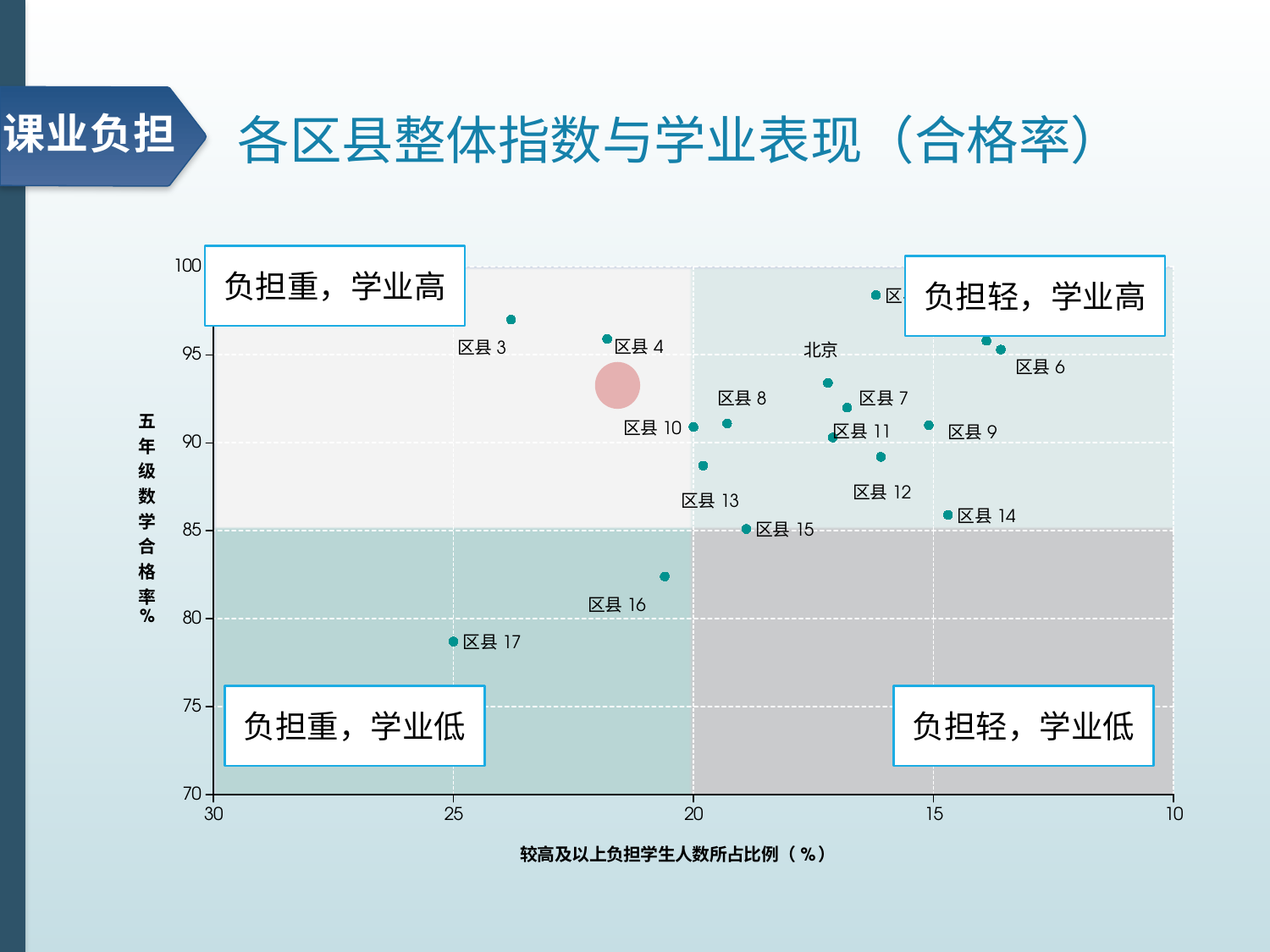

课业负担
各区县整体指数与学业表现（合格率）

### Chart

| Category |  |
|---|---|
负担重，学业高
负担轻，学业高

负担重，学业低
负担轻，学业低